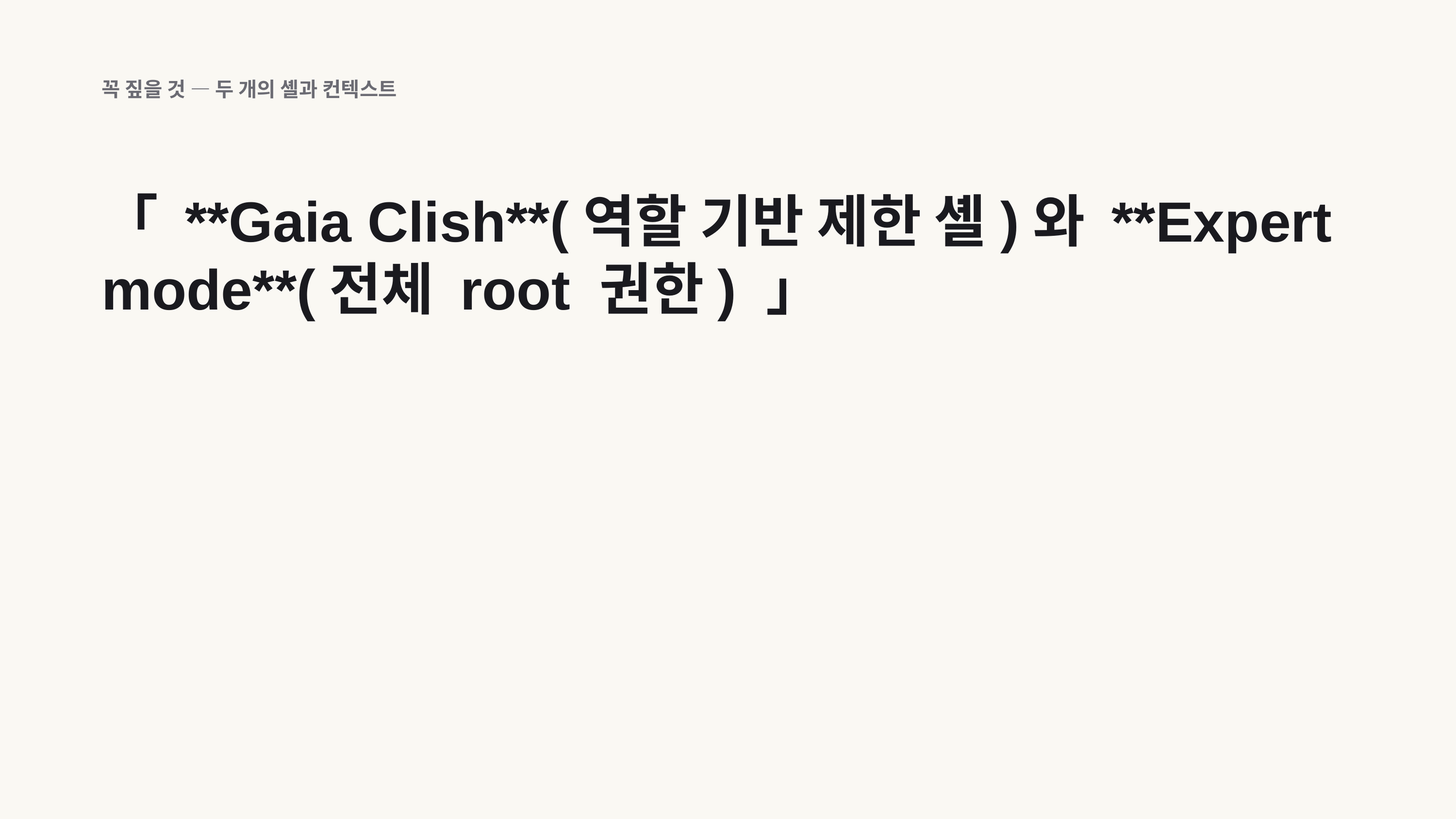

꼭 짚을 것 — 두 개의 셸과 컨텍스트
「 **Gaia Clish**(역할 기반 제한 셸)와 **Expert mode**(전체 root 권한) 」